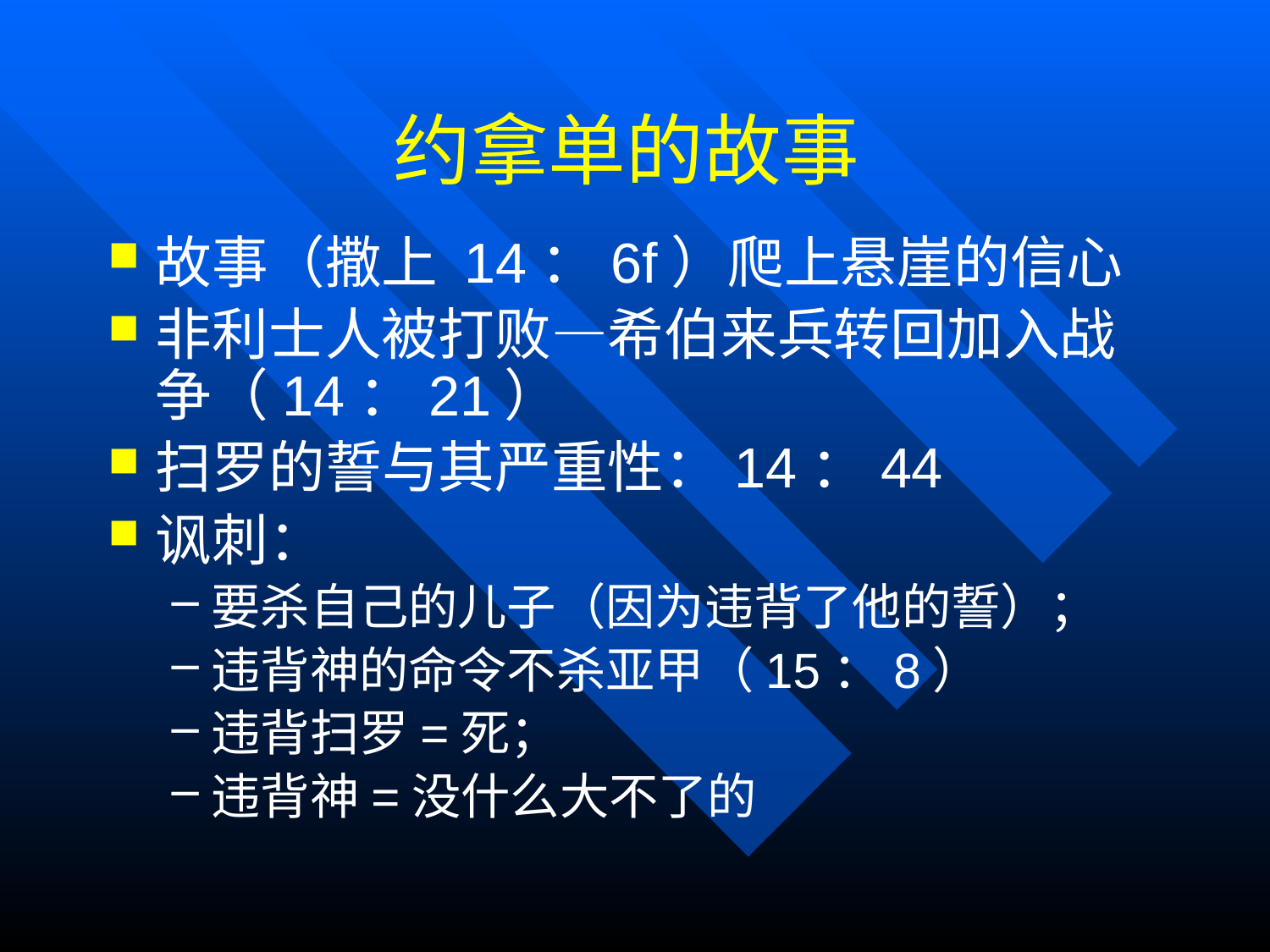

# 约拿单的故事
故事（撒上 14：6f）爬上悬崖的信心
非利士人被打败—希伯来兵转回加入战争（14：21）
扫罗的誓与其严重性：14：44
讽刺：
要杀自己的儿子（因为违背了他的誓）；
违背神的命令不杀亚甲（15：8）
违背扫罗=死；
违背神=没什么大不了的